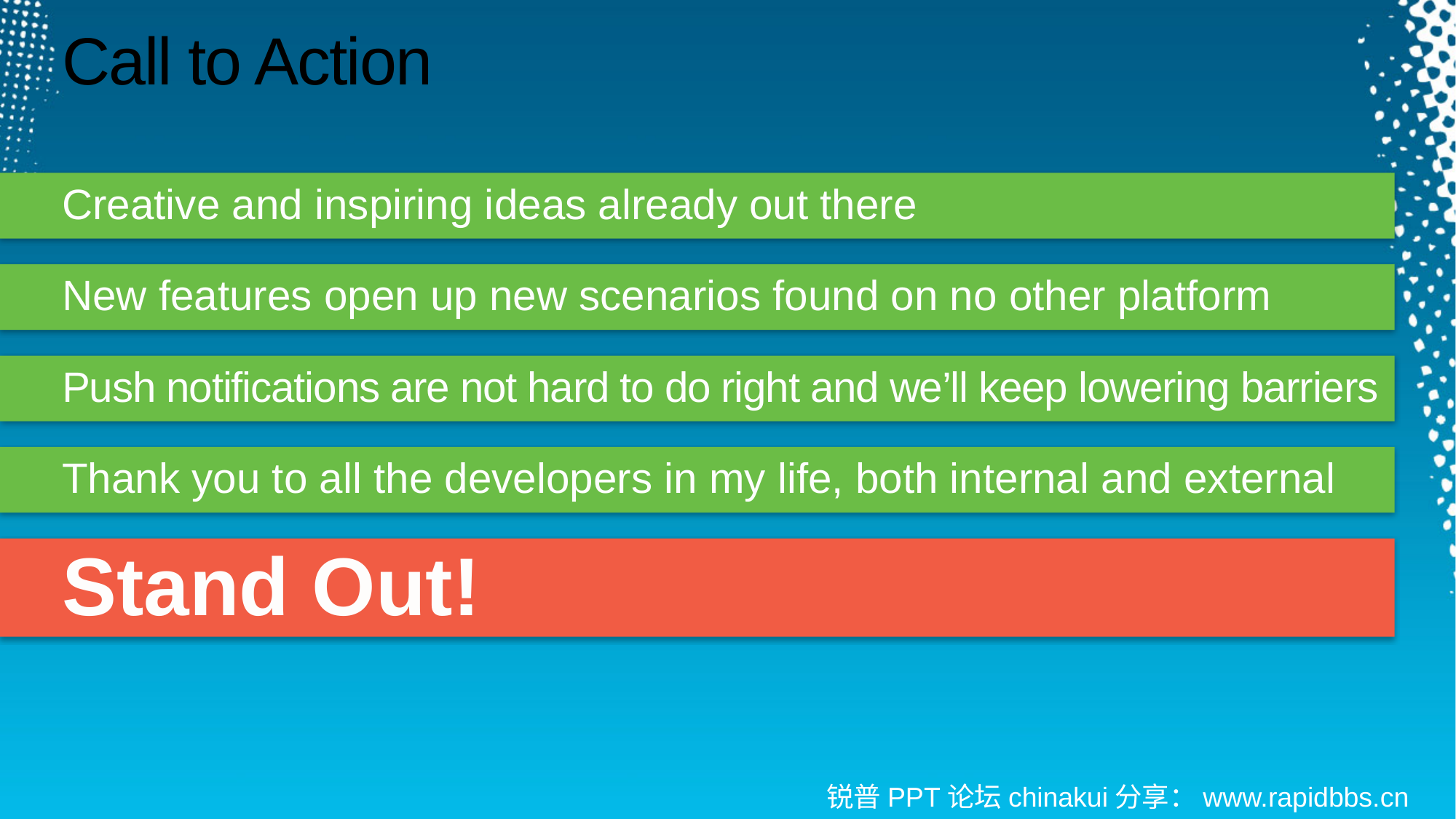

# Call to Action
Creative and inspiring ideas already out there
New features open up new scenarios found on no other platform
Push notifications are not hard to do right and we’ll keep lowering barriers
Thank you to all the developers in my life, both internal and external
Stand Out!
锐普PPT论坛chinakui分享：www.rapidbbs.cn